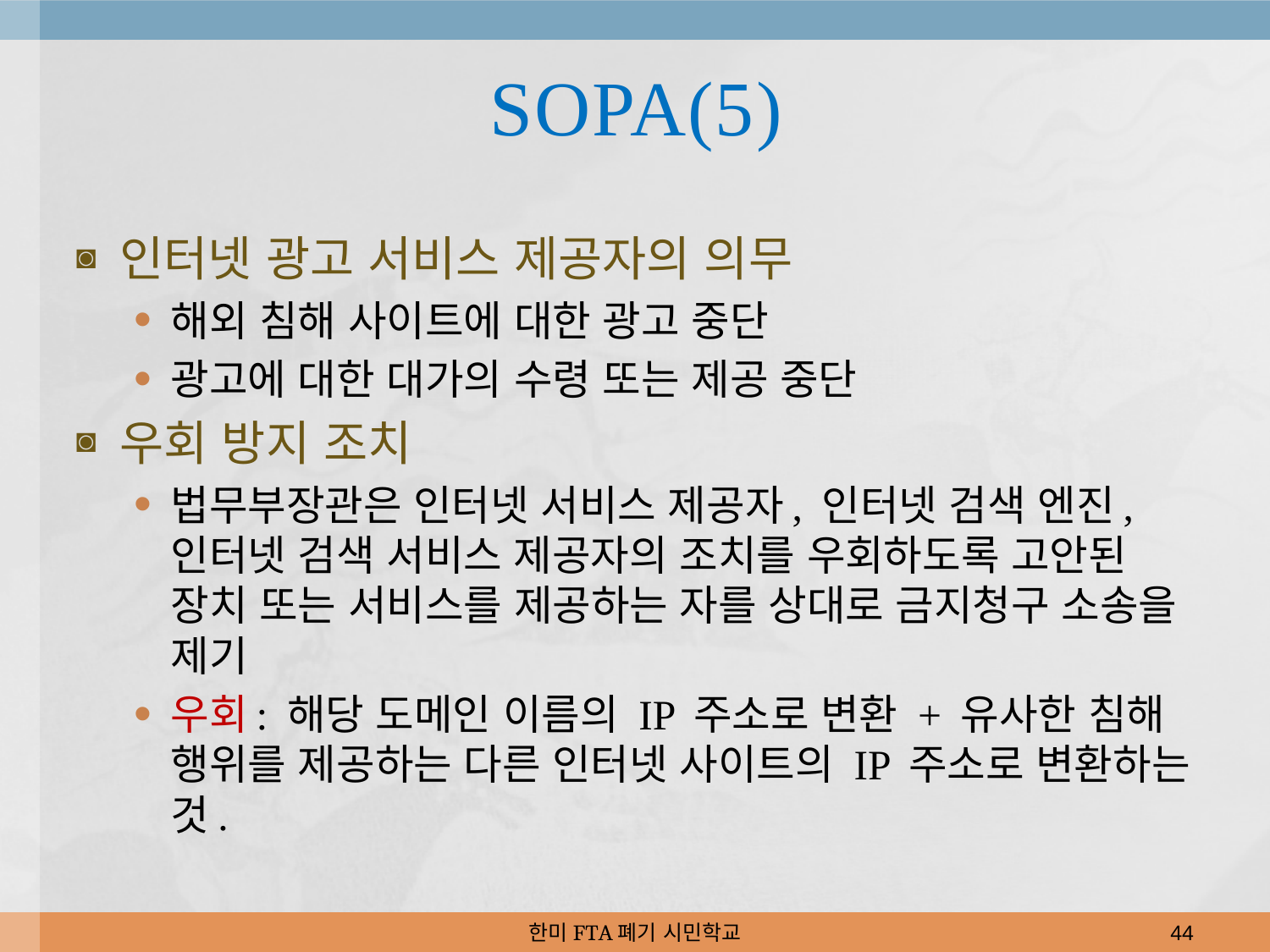

# SOPA(5)
인터넷 광고 서비스 제공자의 의무
해외 침해 사이트에 대한 광고 중단
광고에 대한 대가의 수령 또는 제공 중단
우회 방지 조치
법무부장관은 인터넷 서비스 제공자, 인터넷 검색 엔진, 인터넷 검색 서비스 제공자의 조치를 우회하도록 고안된 장치 또는 서비스를 제공하는 자를 상대로 금지청구 소송을 제기
우회: 해당 도메인 이름의 IP 주소로 변환 + 유사한 침해 행위를 제공하는 다른 인터넷 사이트의 IP 주소로 변환하는 것.
한미FTA폐기 시민학교
44